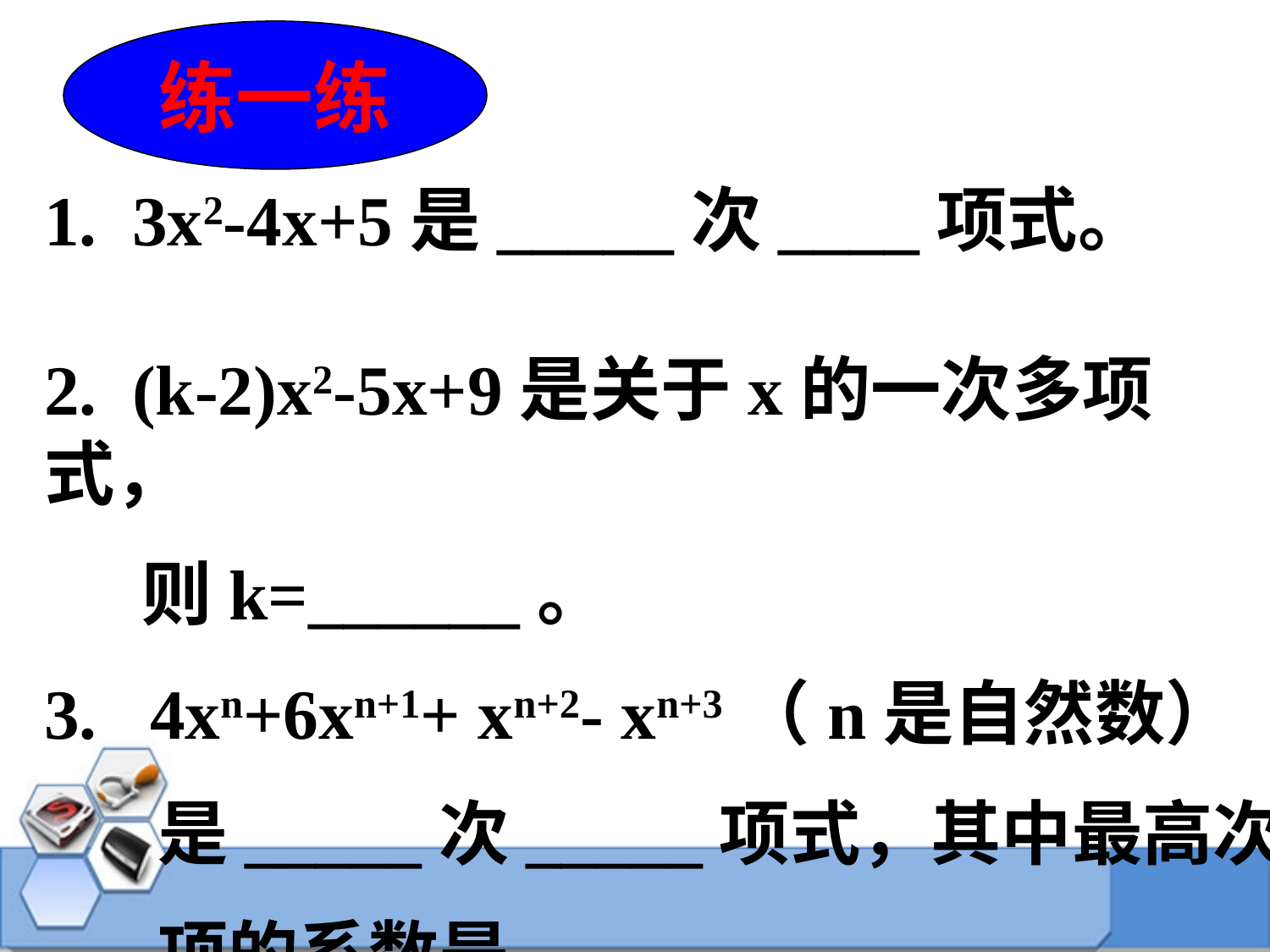

练一练
1.  3x2-4x+5是_____次____项式。
2.  (k-2)x2-5x+9是关于x的一次多项式，
     则k=______。
3.   4xn+6xn+1+ xn+2- xn+3（n是自然数）
      是_____次_____项式，其中最高次
      项的系数是____。